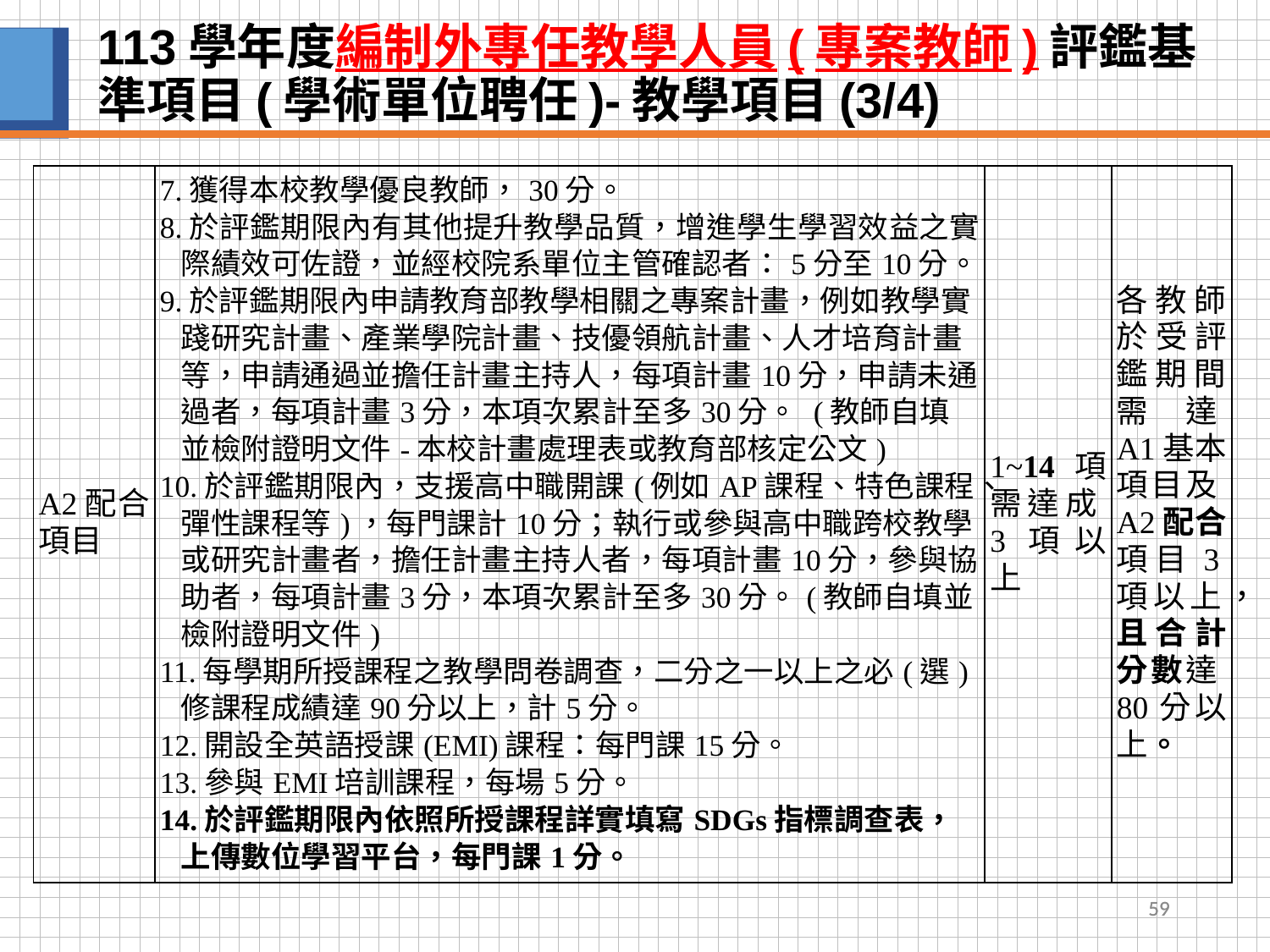

# 113學年度編制外專任教學人員(專案教師)評鑑基準項目(學術單位聘任)-教學項目(3/4)
| A2配合項目 | 7.獲得本校教學優良教師，30分。 8.於評鑑期限內有其他提升教學品質，增進學生學習效益之實際績效可佐證，並經校院系單位主管確認者：5分至10分。 9.於評鑑期限內申請教育部教學相關之專案計畫，例如教學實踐研究計畫、產業學院計畫、技優領航計畫、人才培育計畫等，申請通過並擔任計畫主持人，每項計畫10分，申請未通過者，每項計畫3分，本項次累計至多30分。 (教師自填並檢附證明文件-本校計畫處理表或教育部核定公文) 10.於評鑑期限內，支援高中職開課(例如AP課程、特色課程、彈性課程等)，每門課計10分；執行或參與高中職跨校教學或研究計畫者，擔任計畫主持人者，每項計畫10分，參與協助者，每項計畫3分，本項次累計至多30分。(教師自填並檢附證明文件) 11.每學期所授課程之教學問卷調查，二分之一以上之必(選)修課程成績達90分以上，計5分。 12.開設全英語授課(EMI)課程：每門課15分。 13.參與EMI培訓課程，每場5分。 14.於評鑑期限內依照所授課程詳實填寫SDGs指標調查表，上傳數位學習平台，每門課1分。 | 1~14項需達成3項以上 | 各教師於受評鑑期間需達A1基本項目及A2配合項目3項以上，且合計分數達80分以上。 |
| --- | --- | --- | --- |
59